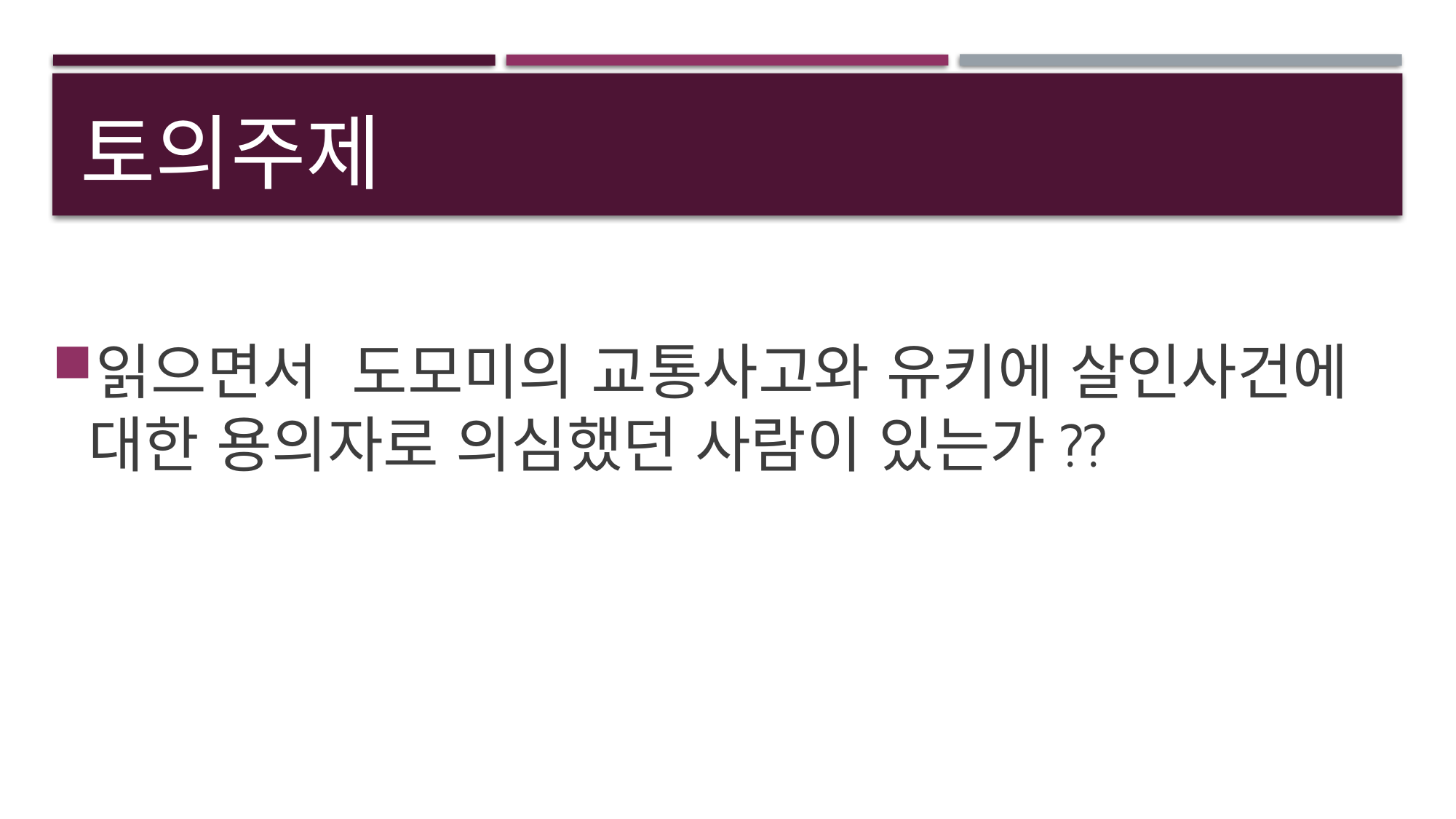

# 토의주제
읽으면서  도모미의 교통사고와 유키에 살인사건에 대한 용의자로 의심했던 사람이 있는가??